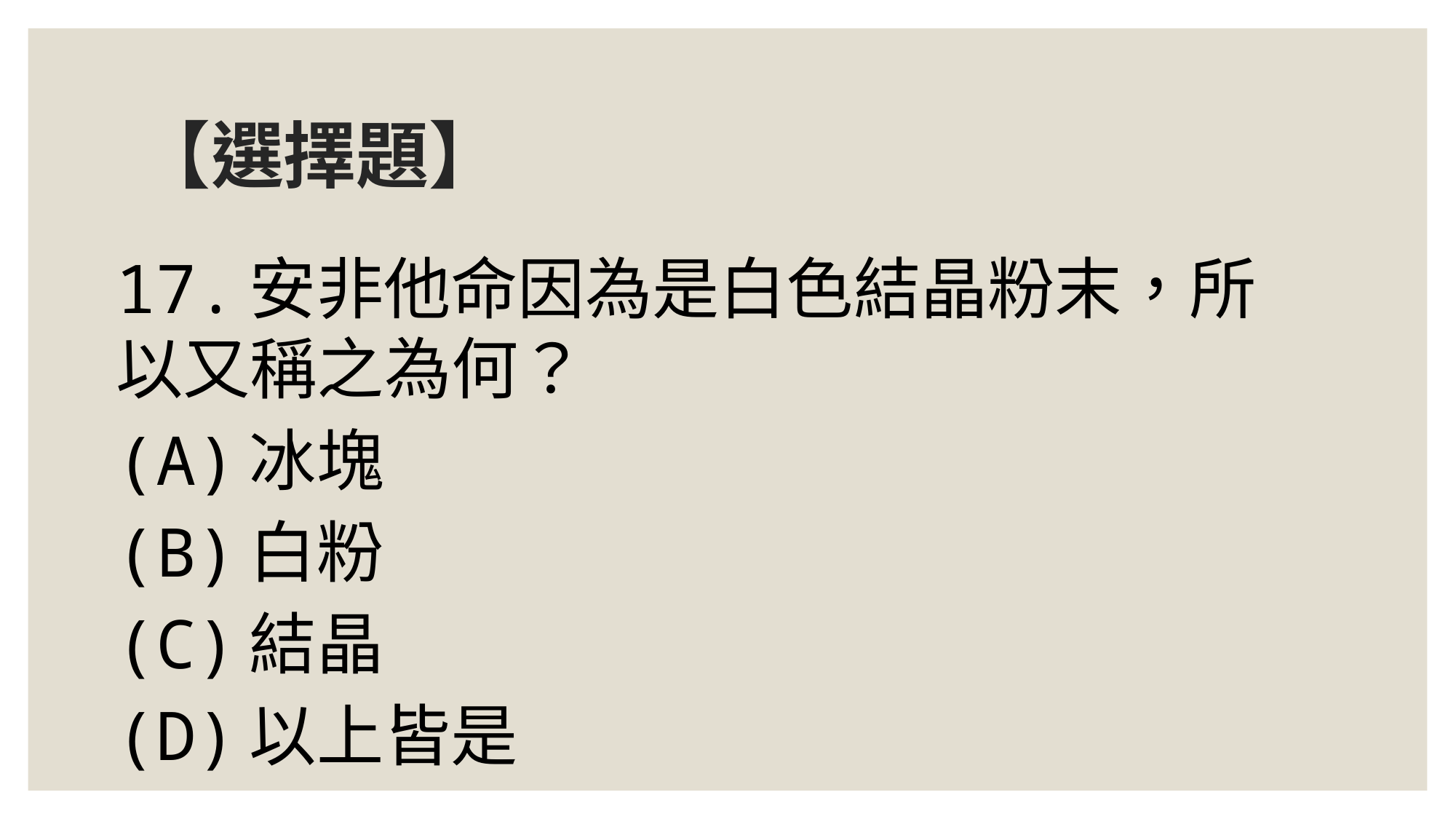

# 【選擇題】
17.安非他命因為是白色結晶粉末，所以又稱之為何？
(A)冰塊
(B)白粉
(C)結晶
(D)以上皆是